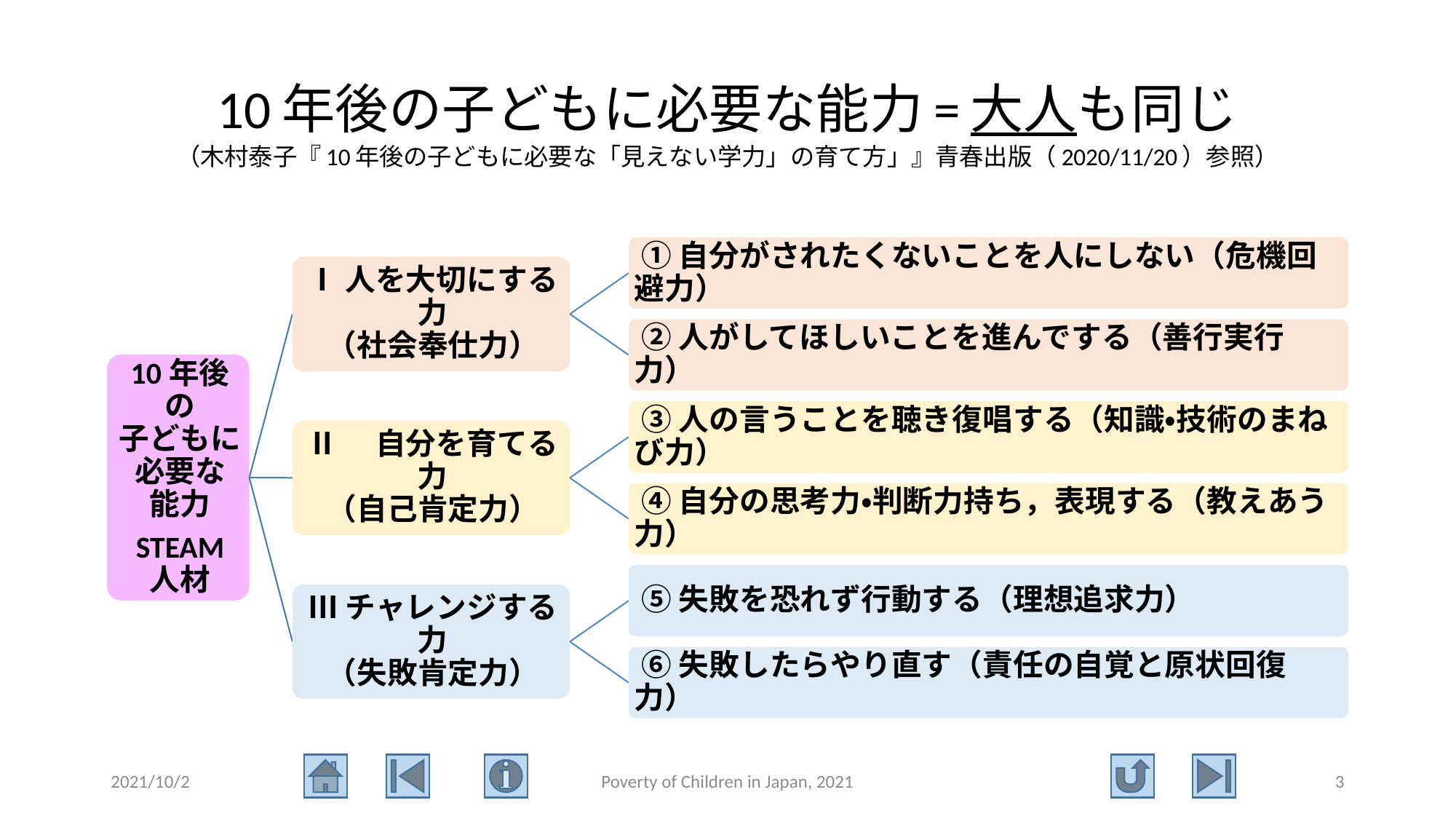

# 10年後の子どもに必要な能力=大人も同じ （木村泰子『10年後の子どもに必要な「見えない学力」の育て方」』青春出版（2020/11/20）参照）
10年後の
子どもに
必要な
能力
STEAM
人材

Ⅰ人を大切にする力
（社会奉仕力）

 ①自分がされたくないことを人にしない（危機回避力）

 ②人がしてほしいことを進んでする（善行実行力）

Ⅱ　自分を育てる力
（自己肯定力）

 ③人の言うことを聴き復唱する（知識・技術のまねび力）

 ④自分の思考力・判断力持ち，表現する（教えあう力）

Ⅲチャレンジする力
（失敗肯定力）

 ⑤失敗を恐れず行動する（理想追求力）

 ⑥失敗したらやり直す（責任の自覚と原状回復力）
2021/10/2
Poverty of Children in Japan, 2021
3